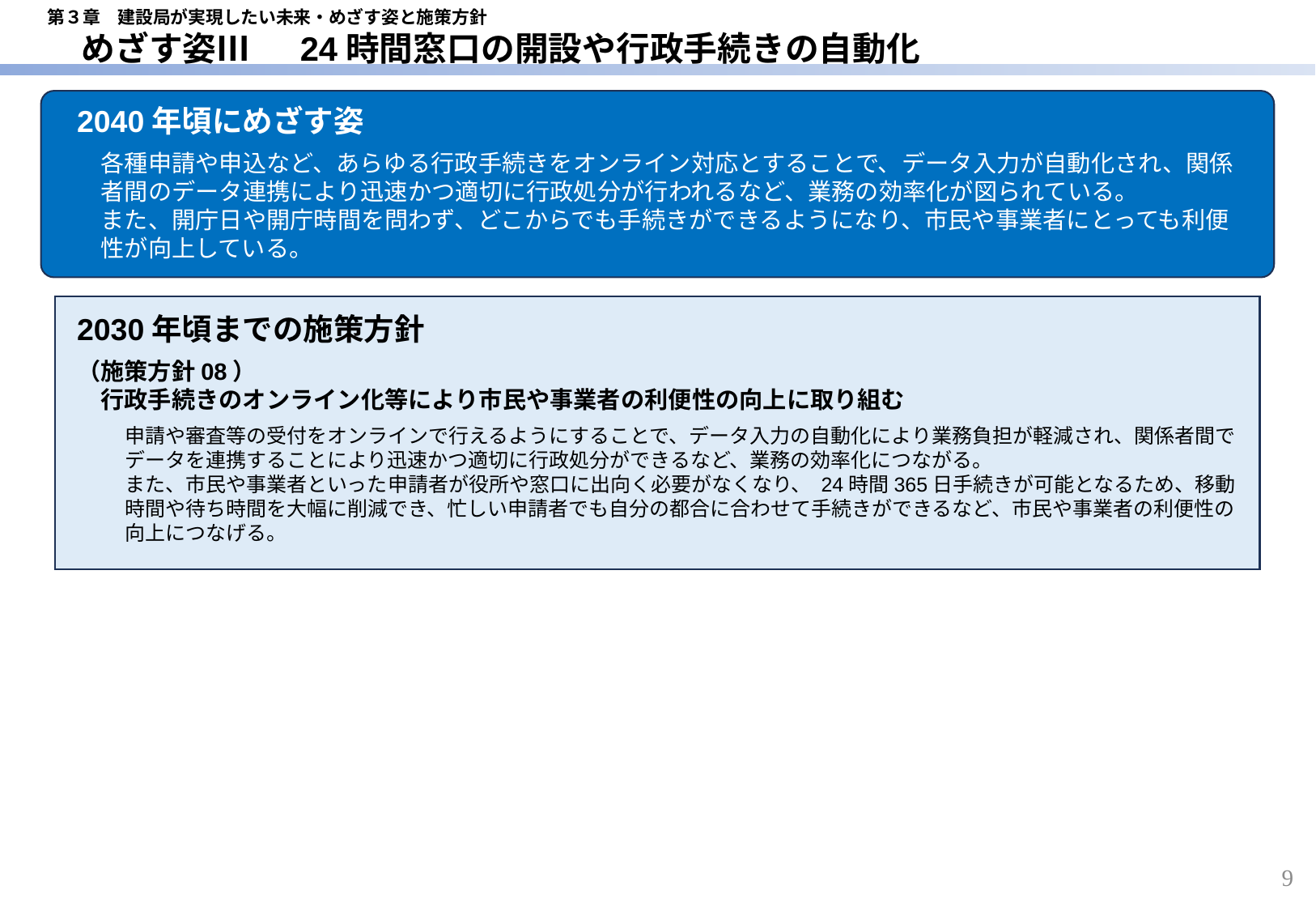

第３章　建設局が実現したい未来・めざす姿と施策方針
　めざす姿Ⅲ 　24時間窓口の開設や行政手続きの自動化

2040年頃にめざす姿
各種申請や申込など、あらゆる行政手続きをオンライン対応とすることで、データ入力が自動化され、関係者間のデータ連携により迅速かつ適切に行政処分が行われるなど、業務の効率化が図られている。
また、開庁日や開庁時間を問わず、どこからでも手続きができるようになり、市民や事業者にとっても利便性が向上している。

2030年頃までの施策方針
（施策方針08）
　行政手続きのオンライン化等により市民や事業者の利便性の向上に取り組む
申請や審査等の受付をオンラインで行えるようにすることで、データ入力の自動化により業務負担が軽減され、関係者間でデータを連携することにより迅速かつ適切に行政処分ができるなど、業務の効率化につながる。
また、市民や事業者といった申請者が役所や窓口に出向く必要がなくなり、 24時間365日手続きが可能となるため、移動時間や待ち時間を大幅に削減でき、忙しい申請者でも自分の都合に合わせて手続きができるなど、市民や事業者の利便性の向上につなげる。

9